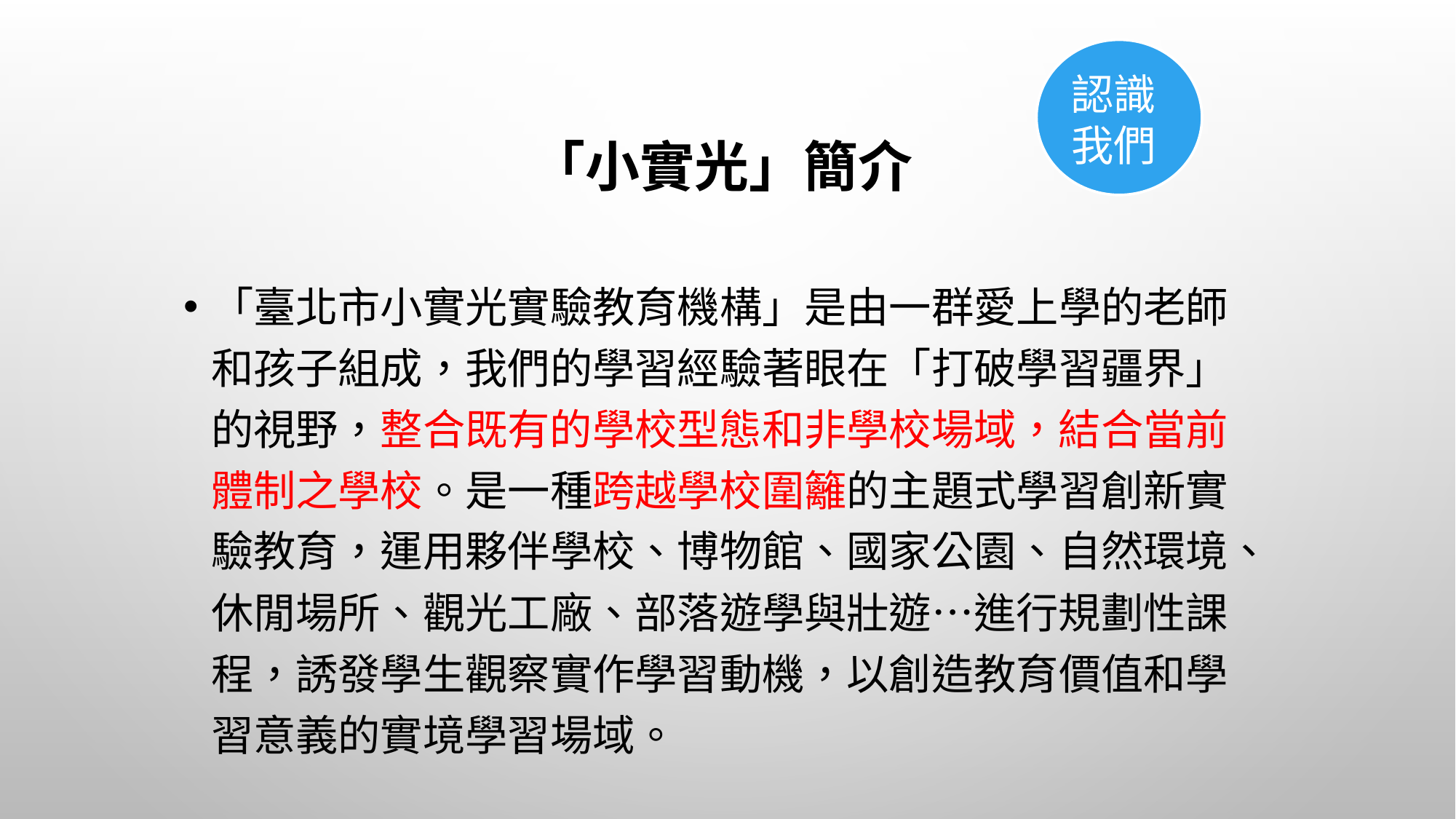

認識
我們
# 「小實光」簡介
「臺北市小實光實驗教育機構」是由一群愛上學的老師和孩子組成，我們的學習經驗著眼在「打破學習疆界」的視野，整合既有的學校型態和非學校場域，結合當前體制之學校。是一種跨越學校圍籬的主題式學習創新實驗教育，運用夥伴學校、博物館、國家公園、自然環境、休閒場所、觀光工廠、部落遊學與壯遊…進行規劃性課程，誘發學生觀察實作學習動機，以創造教育價值和學習意義的實境學習場域。